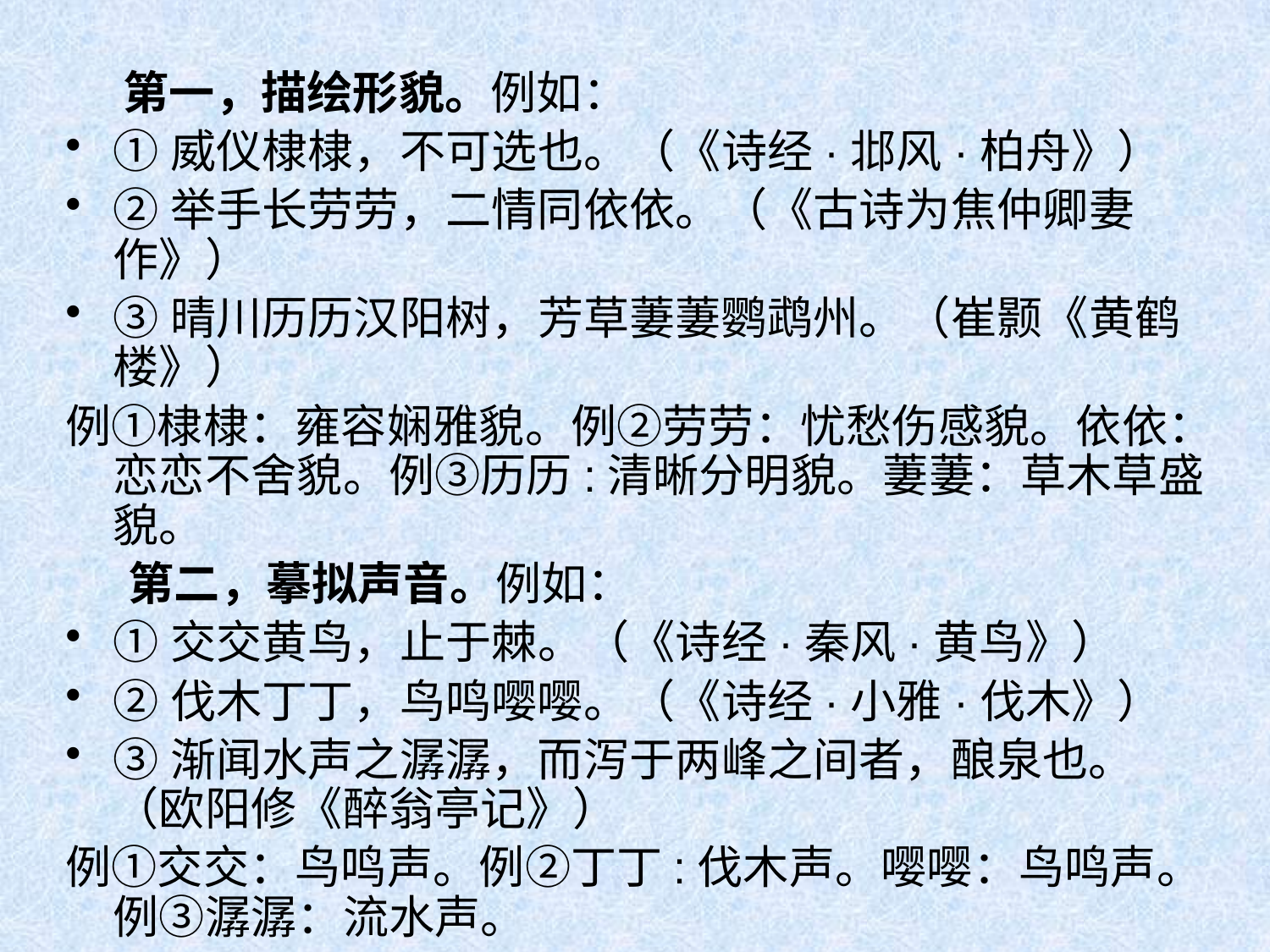

第一，描绘形貌。例如：
①威仪棣棣，不可选也。（《诗经·邶风·柏舟》）
②举手长劳劳，二情同依依。（《古诗为焦仲卿妻作》）
③晴川历历汉阳树，芳草萋萋鹦鹉州。（崔颢《黄鹤楼》）
例①棣棣：雍容娴雅貌。例②劳劳：忧愁伤感貌。依依：恋恋不舍貌。例③历历:清晰分明貌。萋萋：草木草盛貌。
     第二，摹拟声音。例如：
①交交黄鸟，止于棘。（《诗经·秦风·黄鸟》）
②伐木丁丁，鸟鸣嘤嘤。（《诗经·小雅·伐木》）
③渐闻水声之潺潺，而泻于两峰之间者，酿泉也。（欧阳修《醉翁亭记》）
例①交交：鸟鸣声。例②丁丁:伐木声。嘤嘤：鸟鸣声。例③潺潺：流水声。